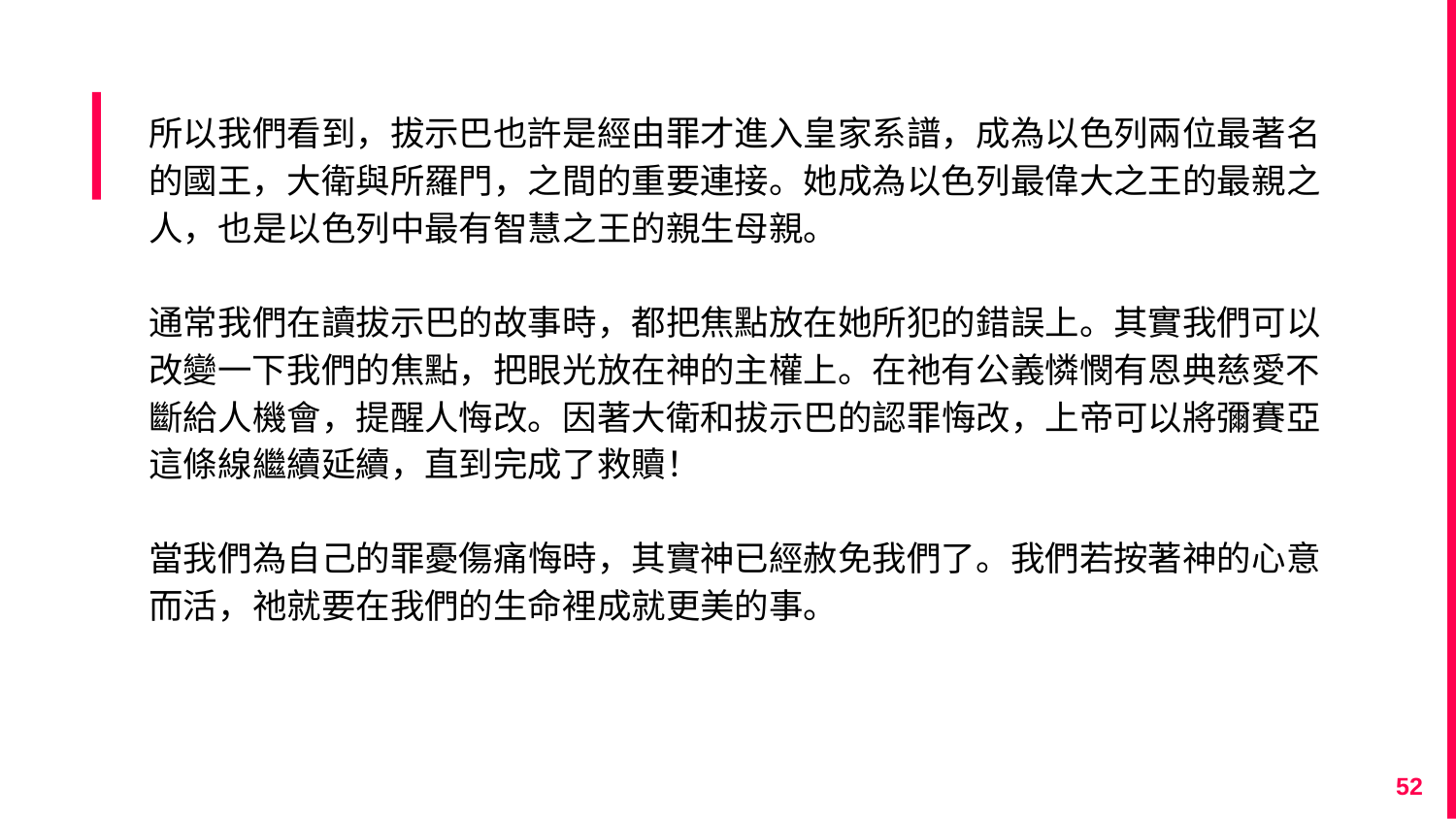

所以我們看到，拔示巴也許是經由罪才進入皇家系譜，成為以色列兩位最著名的國王，大衛與所羅門，之間的重要連接。她成為以色列最偉大之王的最親之人，也是以色列中最有智慧之王的親生母親。

通常我們在讀拔示巴的故事時，都把焦點放在她所犯的錯誤上。其實我們可以改變一下我們的焦點，把眼光放在神的主權上。在祂有公義憐憫有恩典慈愛不斷給人機會，提醒人悔改。因著大衛和拔示巴的認罪悔改，上帝可以將彌賽亞這條線繼續延續，直到完成了救贖！

當我們為自己的罪憂傷痛悔時，其實神已經赦免我們了。我們若按著神的心意而活，祂就要在我們的生命裡成就更美的事。

52